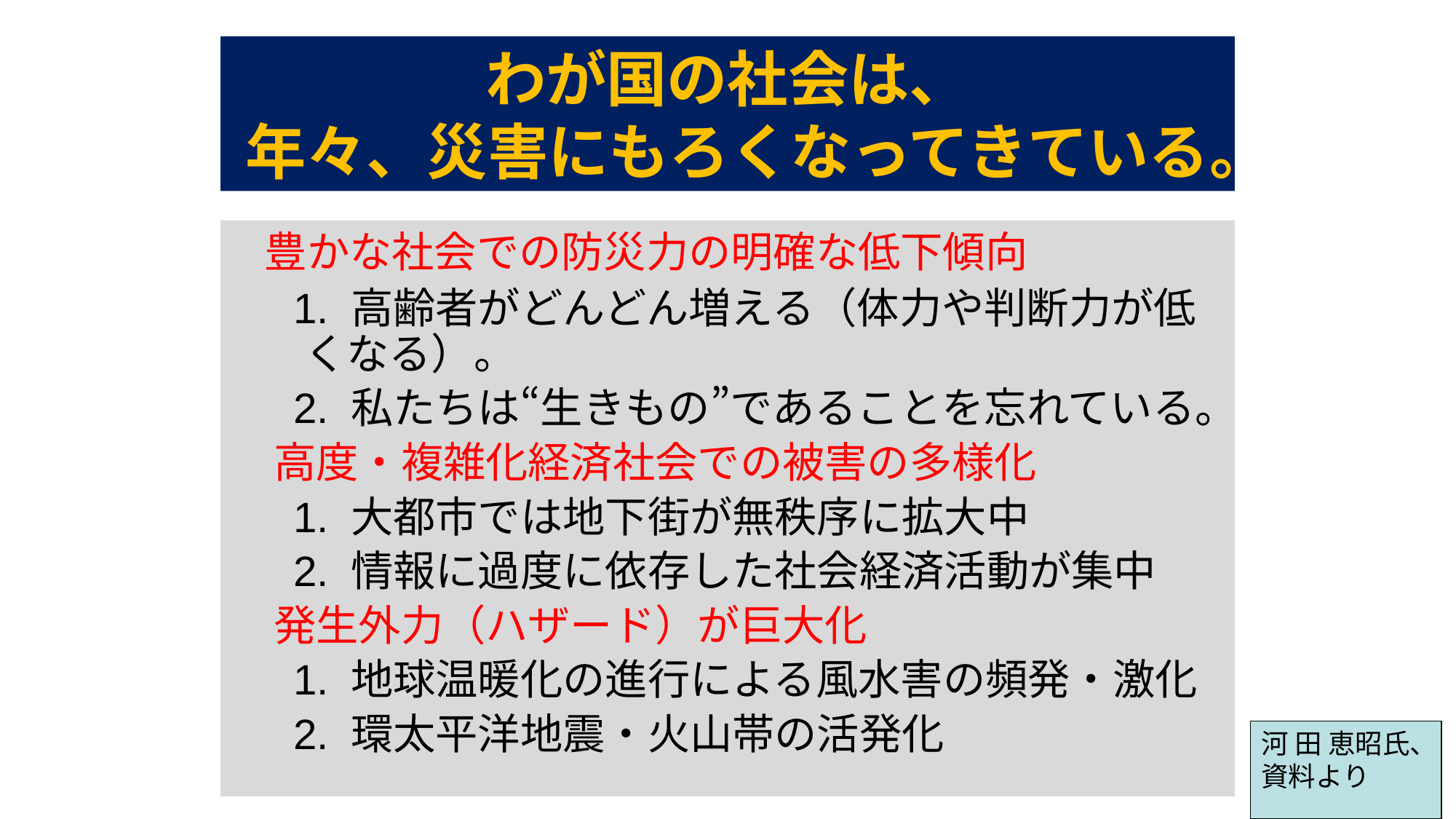

わが国の社会は、
年々、災害にもろくなってきている。
  豊かな社会での防災力の明確な低下傾向
　 1. 高齢者がどんどん増える（体力や判断力が低くなる）。
　 2. 私たちは“生きもの”であることを忘れている。
　高度・複雑化経済社会での被害の多様化
　 1. 大都市では地下街が無秩序に拡大中
　 2. 情報に過度に依存した社会経済活動が集中
　発生外力（ハザード）が巨大化
　 1. 地球温暖化の進行による風水害の頻発・激化
　 2. 環太平洋地震・火山帯の活発化
河 田 恵昭氏、
資料より